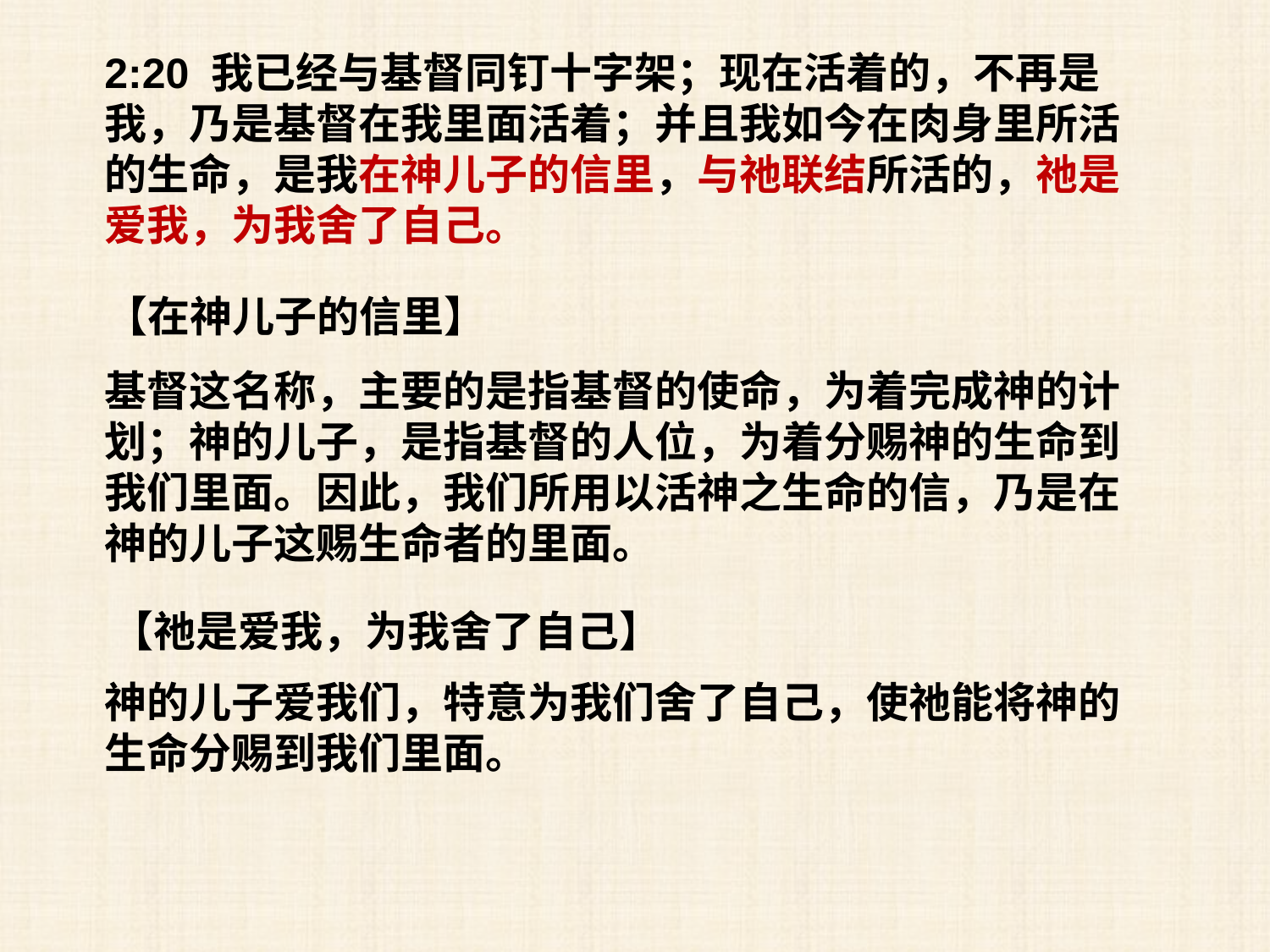

2:20 我已经与基督同钉十字架；现在活着的，不再是我，乃是基督在我里面活着；并且我如今在肉身里所活的生命，是我在神儿子的信里，与祂联结所活的，祂是爱我，为我舍了自己。
【在神儿子的信里】
基督这名称，主要的是指基督的使命，为着完成神的计划；神的儿子，是指基督的人位，为着分赐神的生命到我们里面。因此，我们所用以活神之生命的信，乃是在神的儿子这赐生命者的里面。
【祂是爱我，为我舍了自己】
神的儿子爱我们，特意为我们舍了自己，使祂能将神的生命分赐到我们里面。